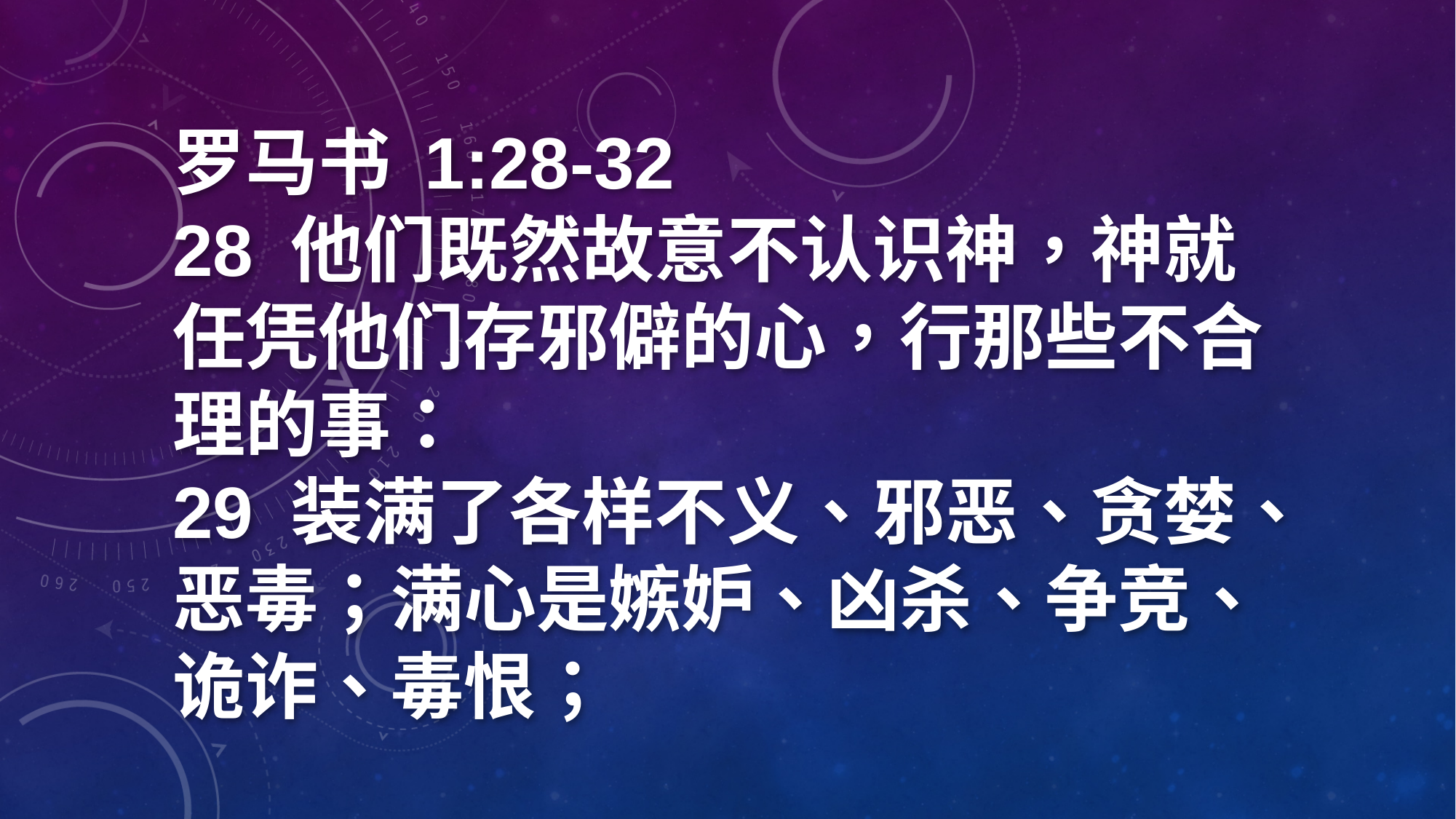

罗马书 1:28-32
28 他们既然故意不认识神，神就任凭他们存邪僻的心，行那些不合理的事：
29 装满了各样不义、邪恶、贪婪、恶毒；满心是嫉妒、凶杀、争竞、诡诈、毒恨；